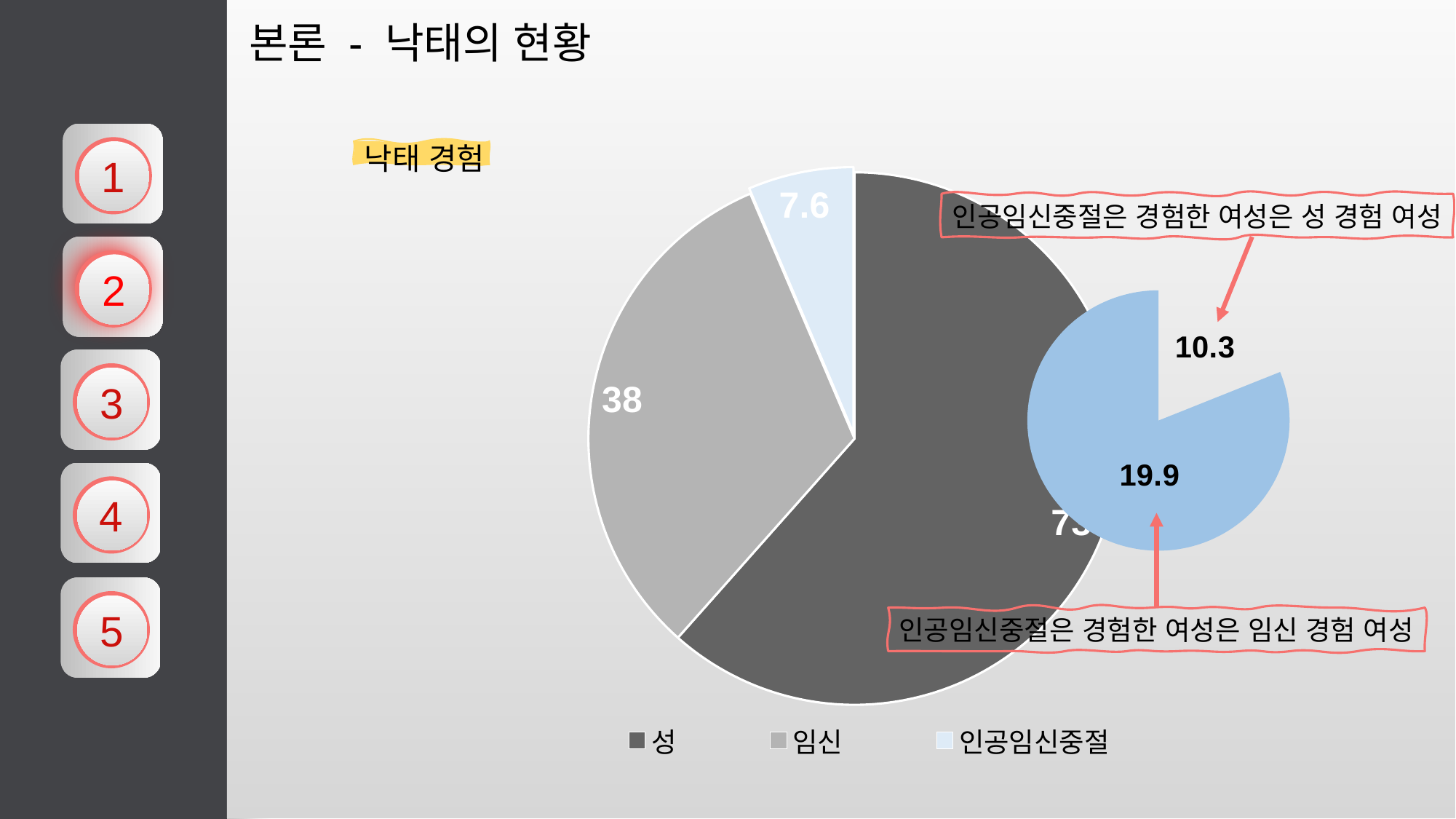

본론 - 낙태의 현황

[unsupported chart]

낙태 경험

1
인공임신중절은 경험한 여성은 성 경험 여성

2

3

4
인공임신중절은 경험한 여성은 임신 경험 여성

5